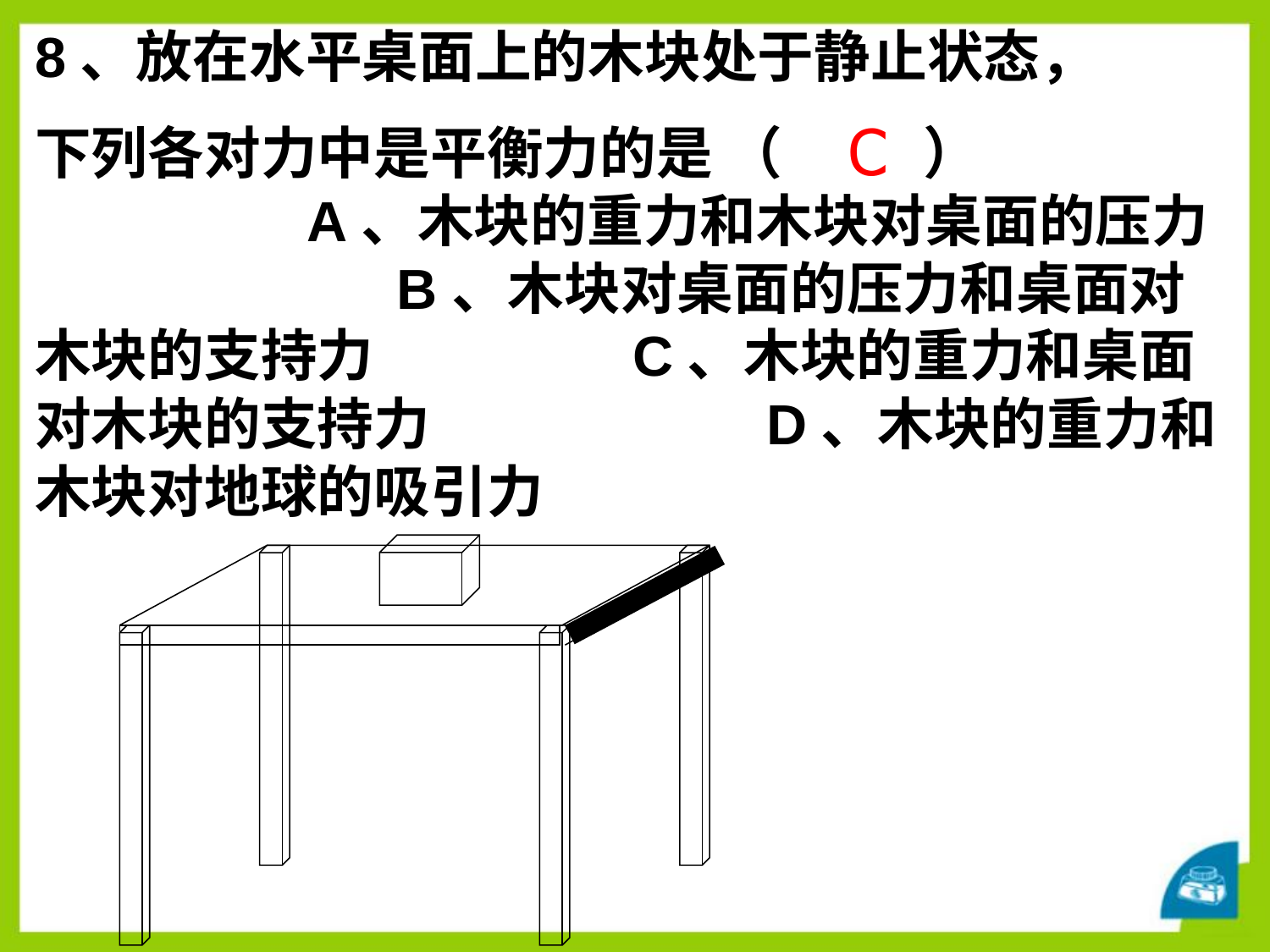

8、放在水平桌面上的木块处于静止状态，
下列各对力中是平衡力的是 （           ）                                       A、木块的重力和木块对桌面的压力                             B、木块对桌面的压力和桌面对木块的支持力                   C、木块的重力和桌面对木块的支持力                         D、木块的重力和木块对地球的吸引力
C